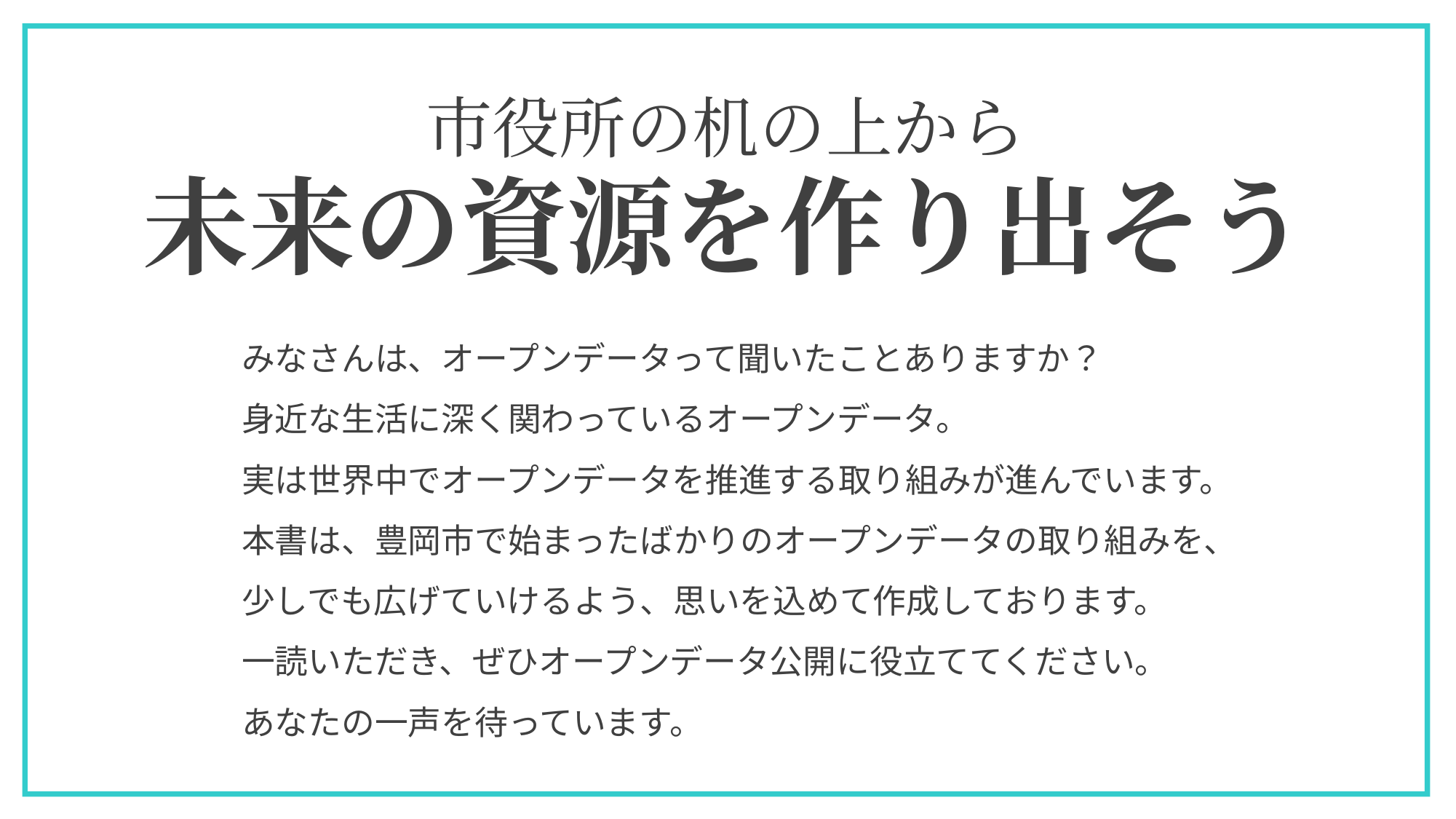

# 市役所の机の上から 未来の資源を作り出そう
みなさんは、オープンデータって聞いたことありますか？
身近な生活に深く関わっているオープンデータ。
実は世界中でオープンデータを推進する取り組みが進んでいます。
本書は、豊岡市で始まったばかりのオープンデータの取り組みを、
少しでも広げていけるよう、思いを込めて作成しております。
一読いただき、ぜひオープンデータ公開に役立ててください。
あなたの一声を待っています。